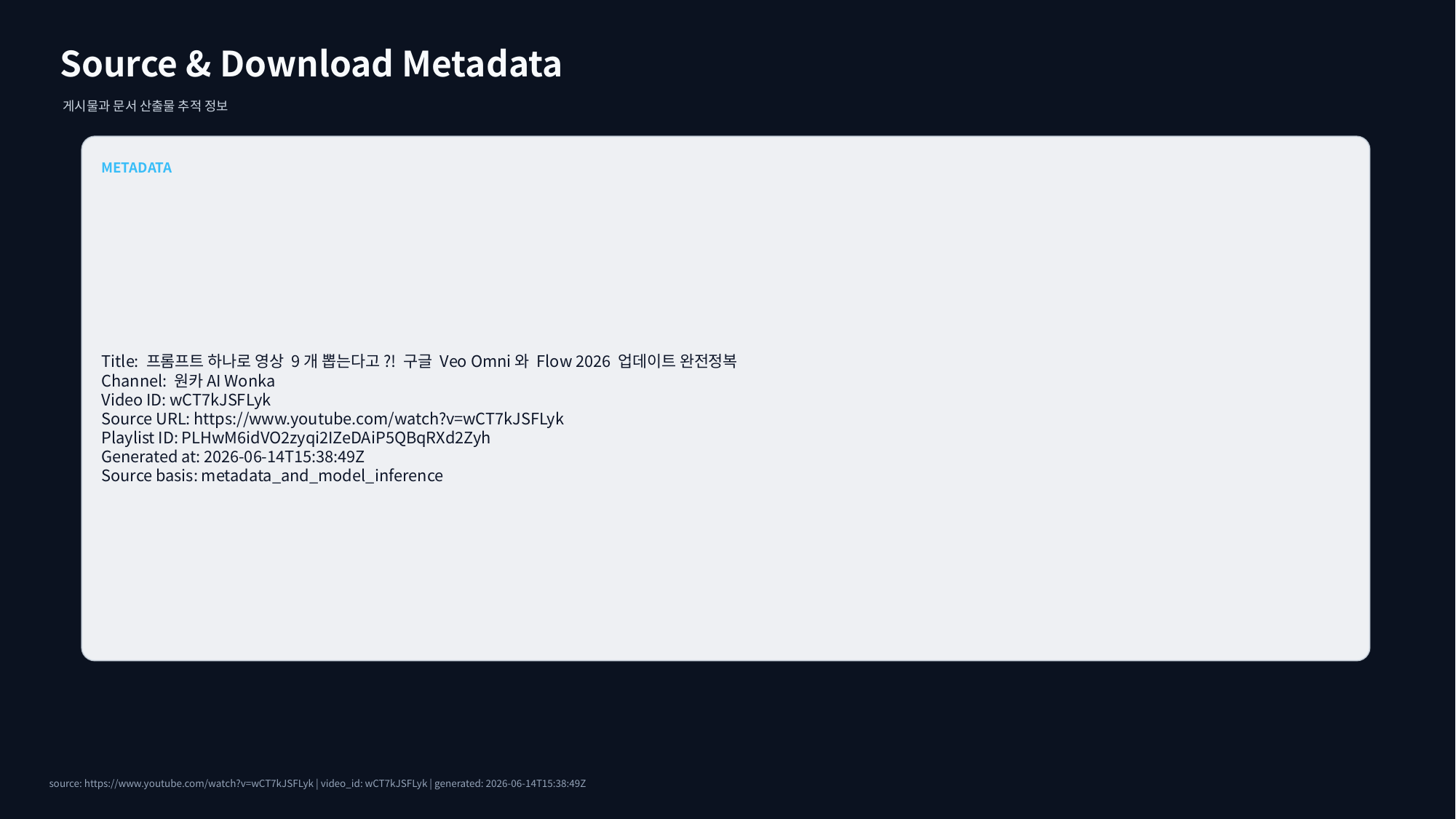

Source & Download Metadata
게시물과 문서 산출물 추적 정보

METADATA
Title: 프롬프트 하나로 영상 9개 뽑는다고?! 구글 Veo Omni와 Flow 2026 업데이트 완전정복
Channel: 원카AI Wonka
Video ID: wCT7kJSFLyk
Source URL: https://www.youtube.com/watch?v=wCT7kJSFLyk
Playlist ID: PLHwM6idVO2zyqi2IZeDAiP5QBqRXd2Zyh
Generated at: 2026-06-14T15:38:49Z
Source basis: metadata_and_model_inference
source: https://www.youtube.com/watch?v=wCT7kJSFLyk | video_id: wCT7kJSFLyk | generated: 2026-06-14T15:38:49Z